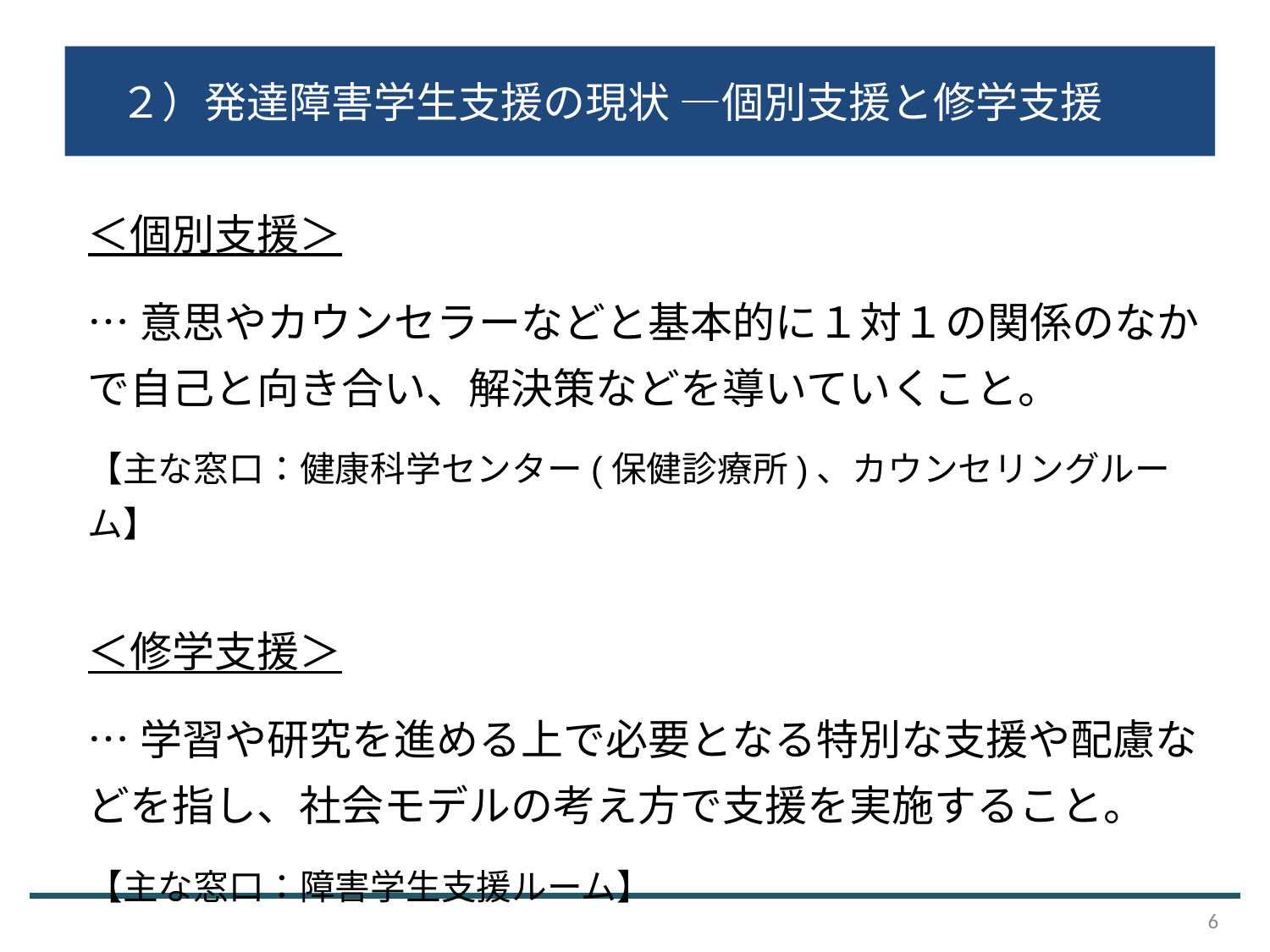

２）発達障害学生支援の現状 —個別支援と修学支援
＜個別支援＞

…意思やカウンセラーなどと基本的に１対１の関係のなかで自己と向き合い、解決策などを導いていくこと。

【主な窓口：健康科学センター(保健診療所)、カウンセリングルーム】

＜修学支援＞

…学習や研究を進める上で必要となる特別な支援や配慮などを指し、社会モデルの考え方で支援を実施すること。

【主な窓口：障害学生支援ルーム】
6